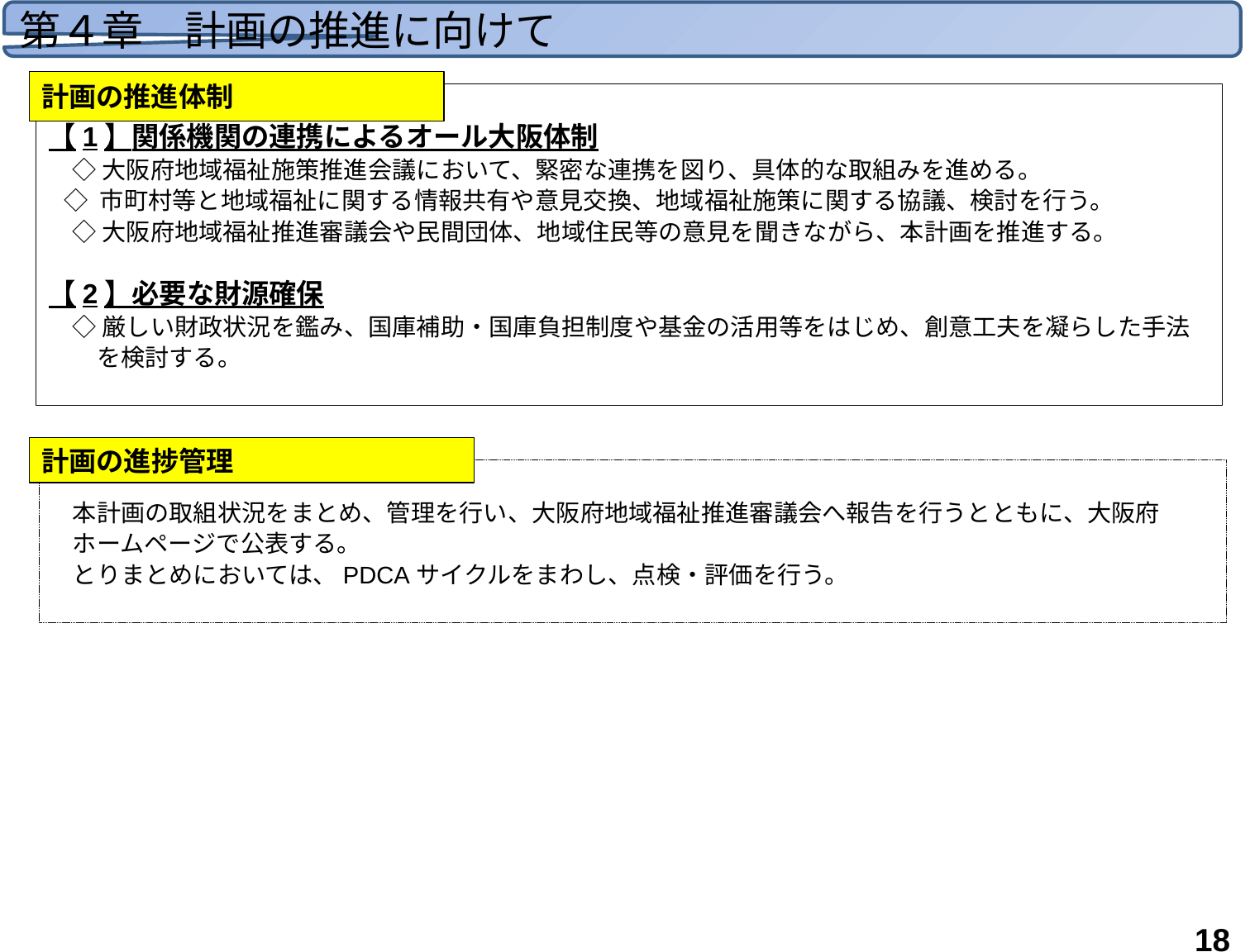

第４章　計画の推進に向けて
計画の推進体制

【1】関係機関の連携によるオール大阪体制
　◇ 大阪府地域福祉施策推進会議において、緊密な連携を図り、具体的な取組みを進める。
   ◇ 市町村等と地域福祉に関する情報共有や意見交換、地域福祉施策に関する協議、検討を行う。
　◇ 大阪府地域福祉推進審議会や民間団体、地域住民等の意見を聞きながら、本計画を推進する。

【2】必要な財源確保
　◇ 厳しい財政状況を鑑み、国庫補助・国庫負担制度や基金の活用等をはじめ、創意工夫を凝らした手法
　　を検討する。

　本計画の取組状況をまとめ、管理を行い、大阪府地域福祉推進審議会へ報告を行うとともに、大阪府
　ホームページで公表する。
　とりまとめにおいては、PDCAサイクルをまわし、点検・評価を行う。

計画の進捗管理

18